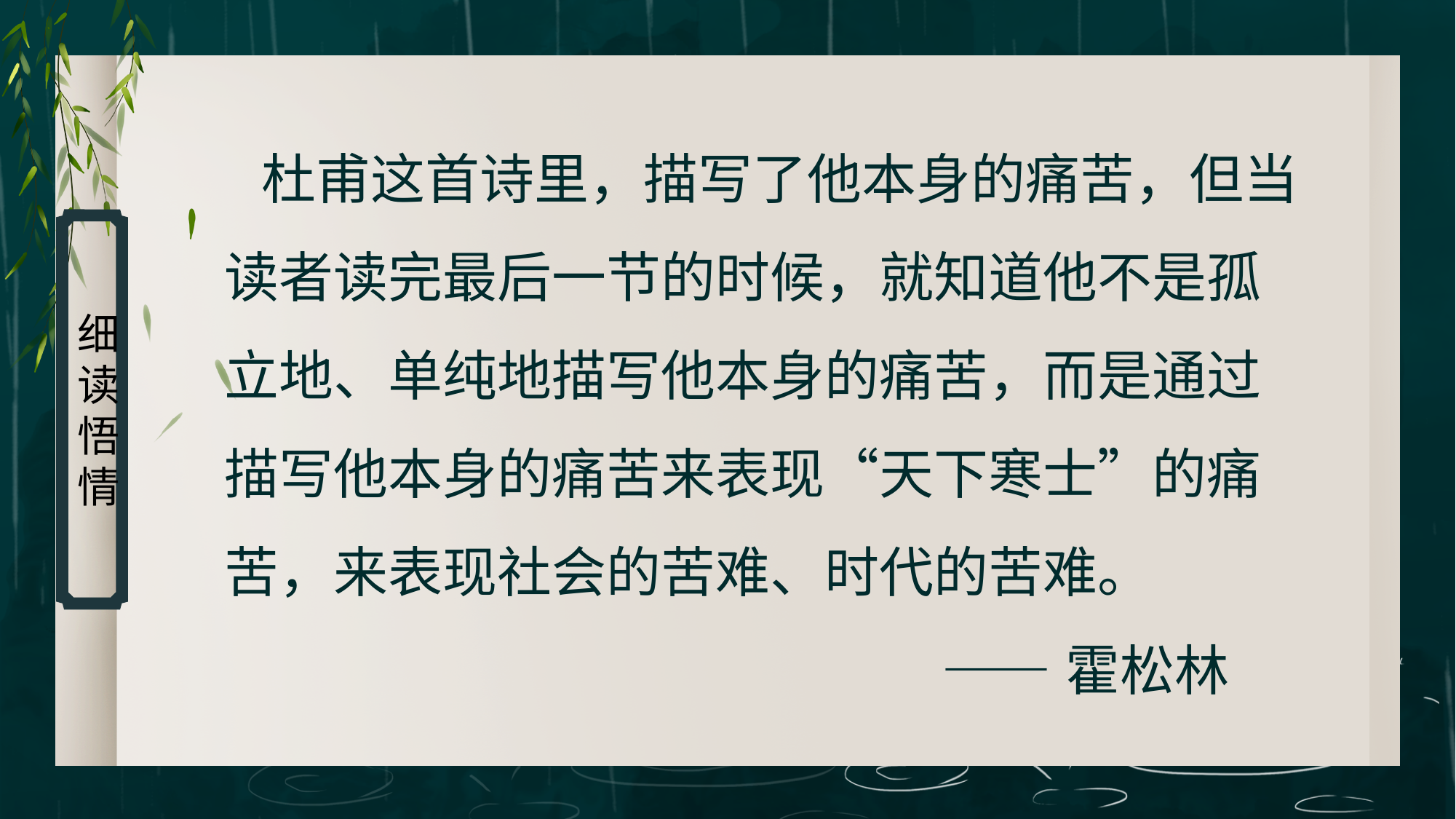

杜甫这首诗里，描写了他本身的痛苦，但当读者读完最后一节的时候，就知道他不是孤立地、单纯地描写他本身的痛苦，而是通过描写他本身的痛苦来表现“天下寒士”的痛苦，来表现社会的苦难、时代的苦难。
                                                           ——霍松林
细读悟情